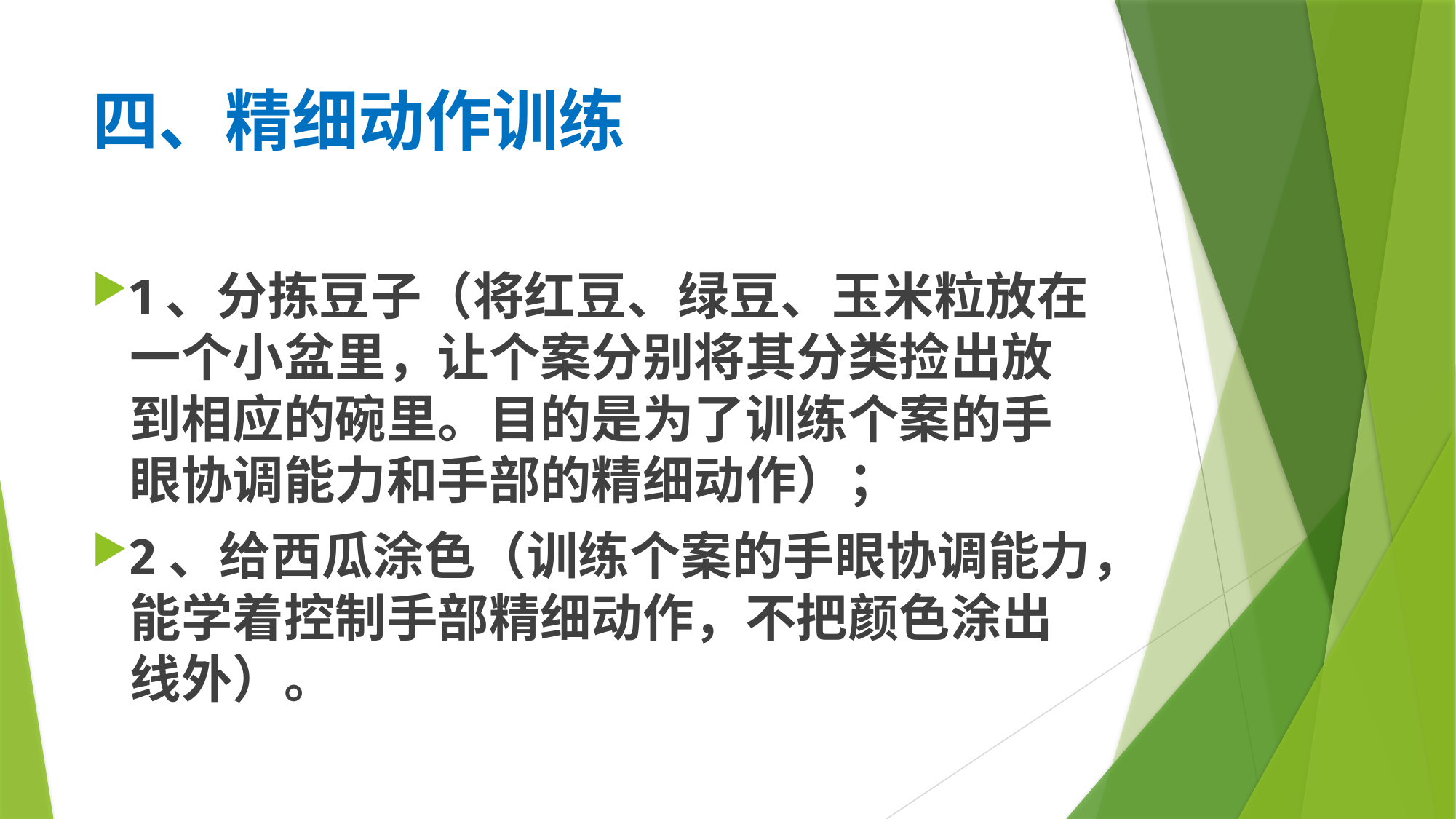

# 四、精细动作训练
1、分拣豆子（将红豆、绿豆、玉米粒放在一个小盆里，让个案分别将其分类捡出放到相应的碗里。目的是为了训练个案的手眼协调能力和手部的精细动作）；
2、给西瓜涂色（训练个案的手眼协调能力，能学着控制手部精细动作，不把颜色涂出线外）。